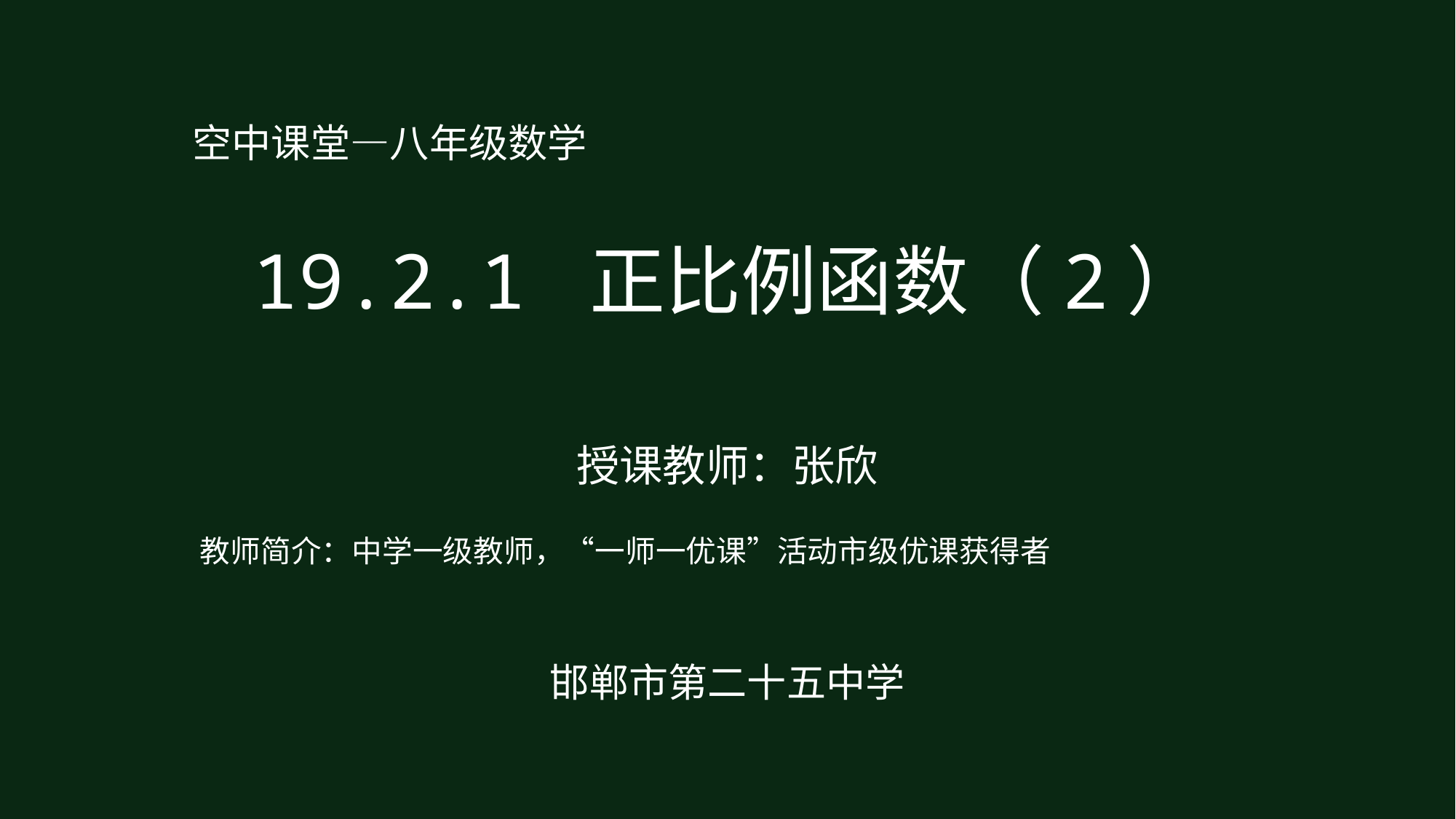

空中课堂—八年级数学
# 19.2.1 正比例函数（2）
授课教师：张欣
教师简介：中学一级教师，“一师一优课”活动市级优课获得者
邯郸市第二十五中学